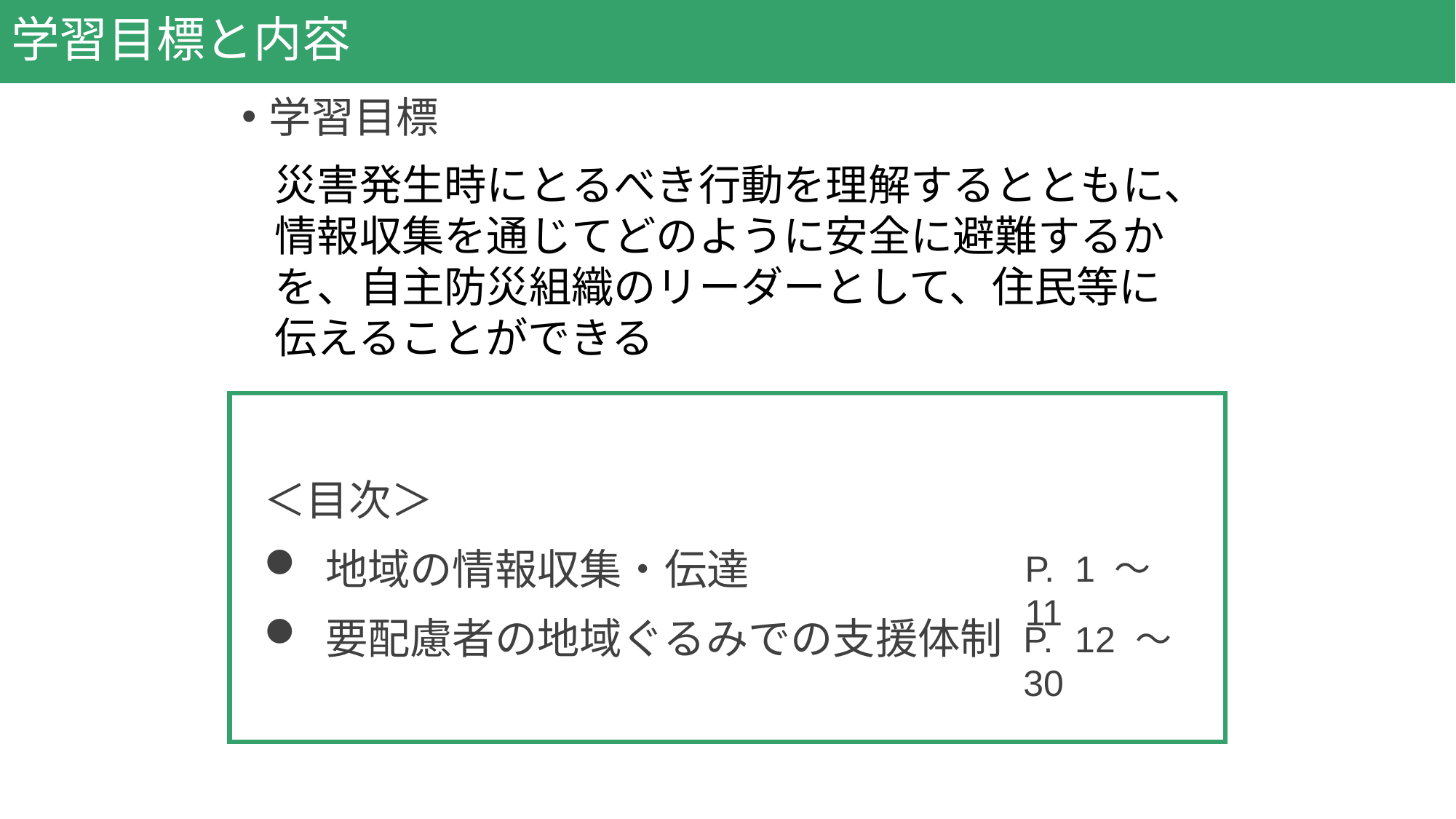

# 学習目標と内容
学習目標

災害発生時にとるべき行動を理解するとともに、情報収集を通じてどのように安全に避難するかを、自主防災組織のリーダーとして、住民等に伝えることができる

＜目次＞
地域の情報収集・伝達
要配慮者の地域ぐるみでの支援体制

P. 1～11
P. 12～30